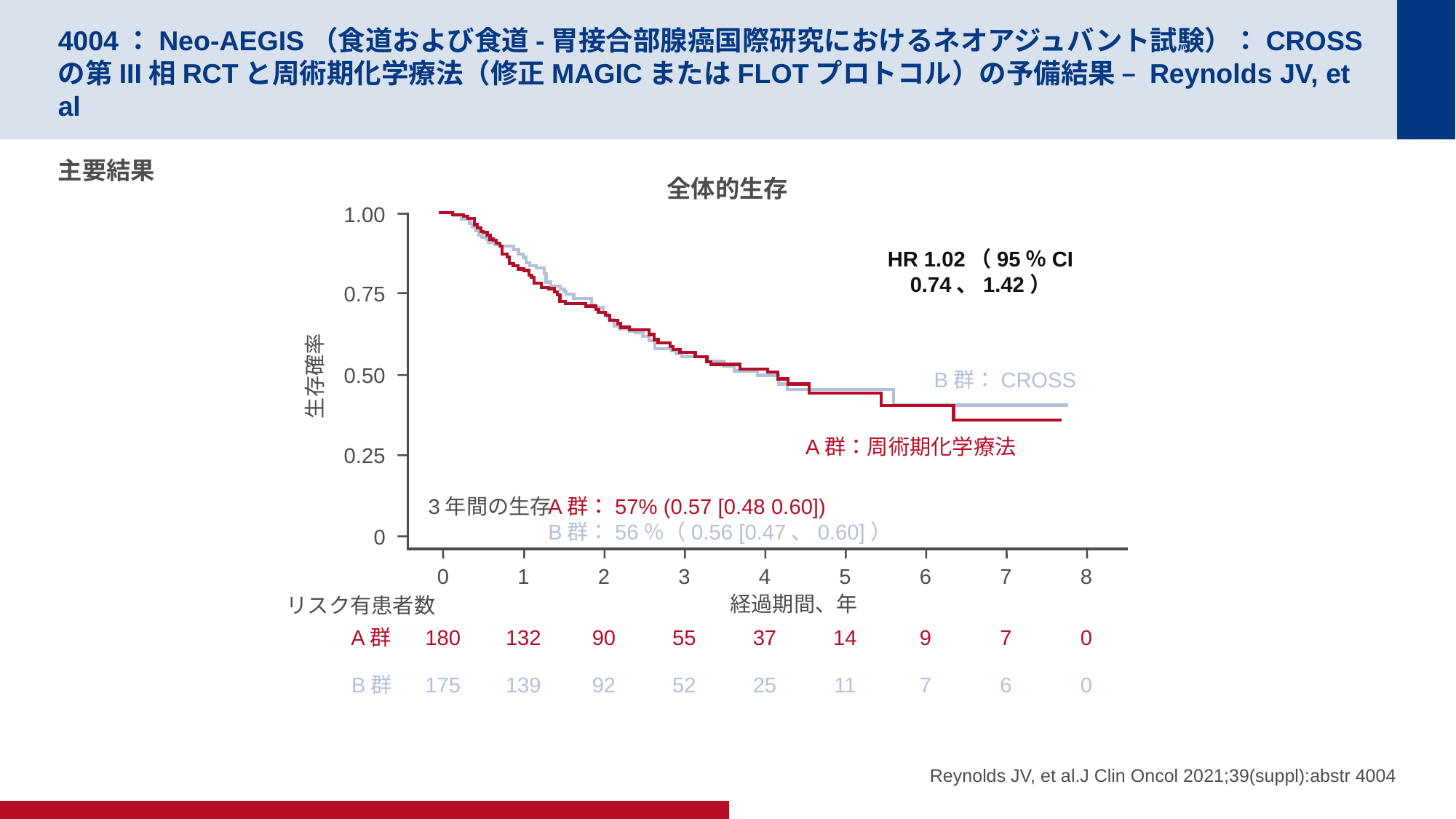

# 4004：Neo-AEGIS（食道および食道-胃接合部腺癌国際研究におけるネオアジュバント試験）：CROSSの第III相RCTと周術期化学療法（修正MAGICまたはFLOTプロトコル）の予備結果 – Reynolds JV, et al
主要結果
全体的生存
1.00

0.75

生存確率
0.50

0.25

0

HR 1.02（95％CI 0.74、1.42）
B群：CROSS
A群：周術期化学療法
3年間の生存
A群：57% (0.57 [0.48 0.60])
B群：56％（0.56 [0.47、0.60]）

0
1
2
3
4
5
6
7
8
経過期間、年
リスク有患者数
A群
180
132
90
55
37
14
9
7
0
B群
175
139
92
52
25
11
7
6
0
Reynolds JV, et al.J Clin Oncol 2021;39(suppl):abstr 4004